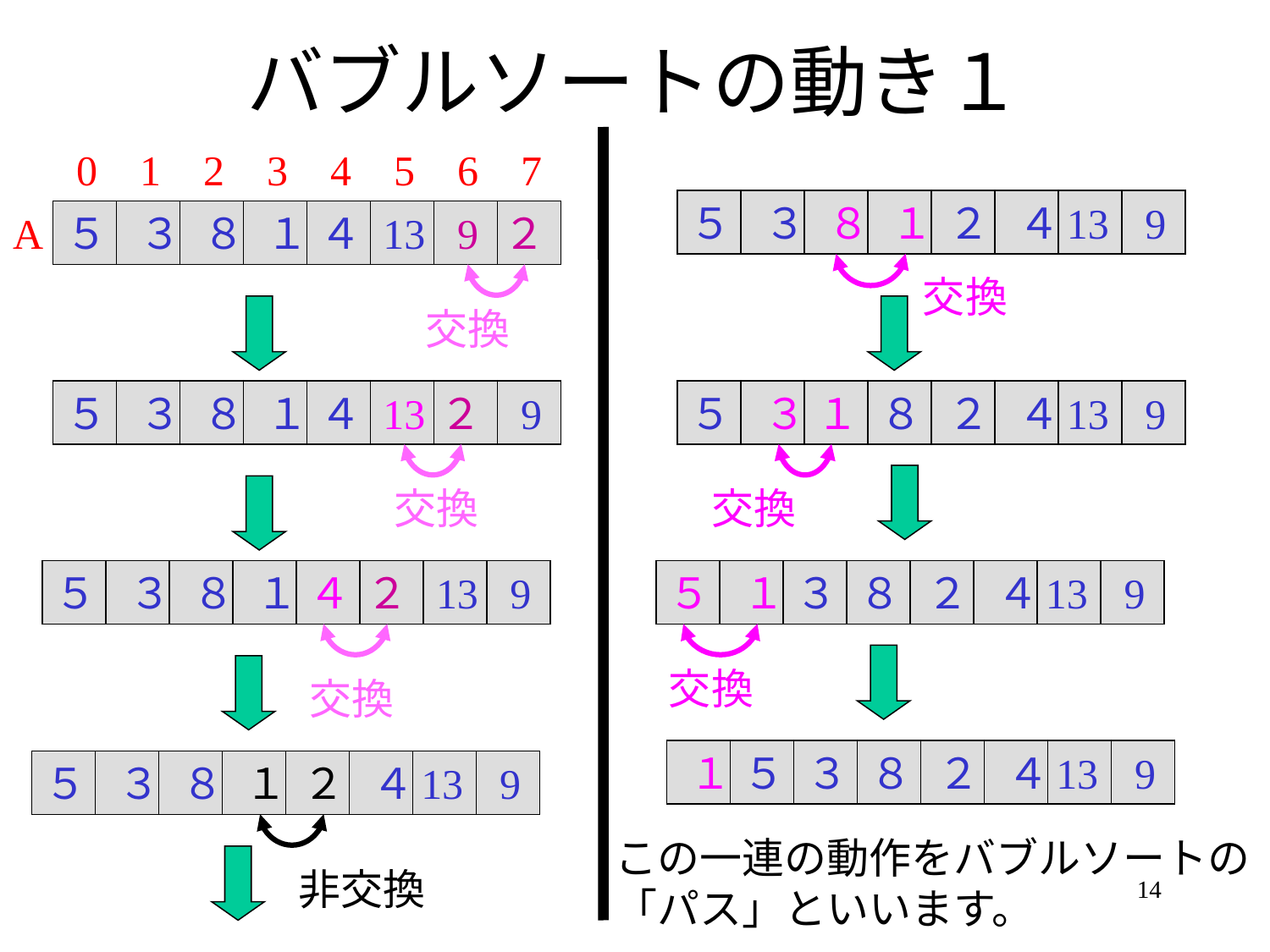

# バブルソートの動き１

0
1
2
3
4
5
6
7

５
３
８
１
２
４
13
9
A

５
３
８
１
４
13
9
２
交換

交換

５
３
８
１
４
13
２
9

５
３
１
８
２
４
13
9

交換
交換

５
３
８
１
４
２
13
9

５
１
３
８
２
４
13
9

交換
交換

１
５
３
８
２
４
13
9

５
３
８
１
２
４
13
9
この一連の動作をバブルソートの
「パス」といいます。

非交換
14